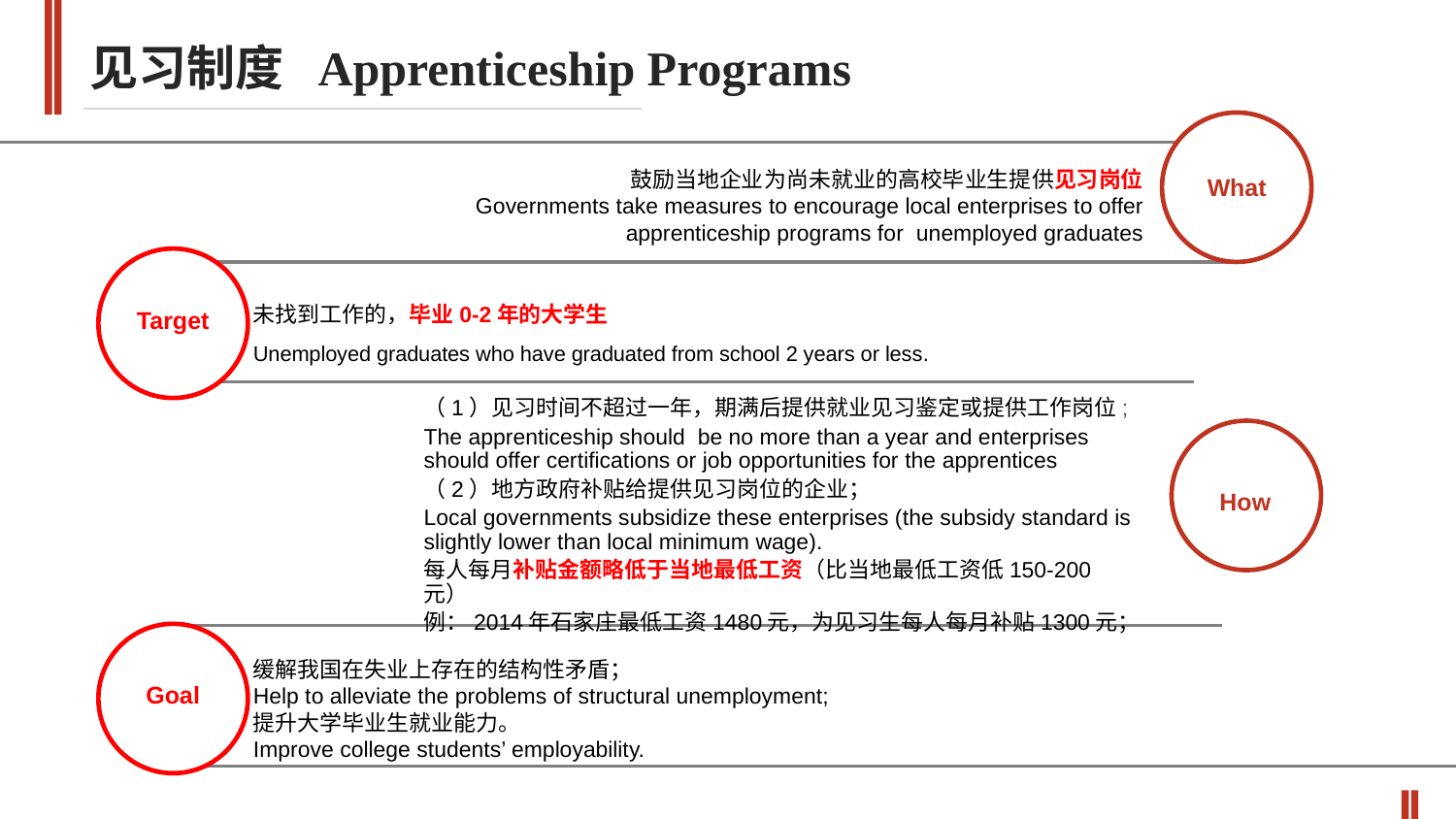

见习制度  Apprenticeship Programs

鼓励当地企业为尚未就业的高校毕业生提供见习岗位
Governments take measures to encourage local enterprises to offer apprenticeship programs for  unemployed graduates
What

未找到工作的，毕业0-2年的大学生
Unemployed graduates who have graduated from school 2 years or less.
Target
（1）见习时间不超过一年，期满后提供就业见习鉴定或提供工作岗位;
The apprenticeship should  be no more than a year and enterprises should offer certifications or job opportunities for the apprentices
（2）地方政府补贴给提供见习岗位的企业；
Local governments subsidize these enterprises (the subsidy standard is slightly lower than local minimum wage).
每人每月补贴金额略低于当地最低工资（比当地最低工资低150-200元）
例：2014年石家庄最低工资1480元，为见习生每人每月补贴1300元；

How

缓解我国在失业上存在的结构性矛盾；
Help to alleviate the problems of structural unemployment;
提升大学毕业生就业能力。
Improve college students’ employability.
Goal